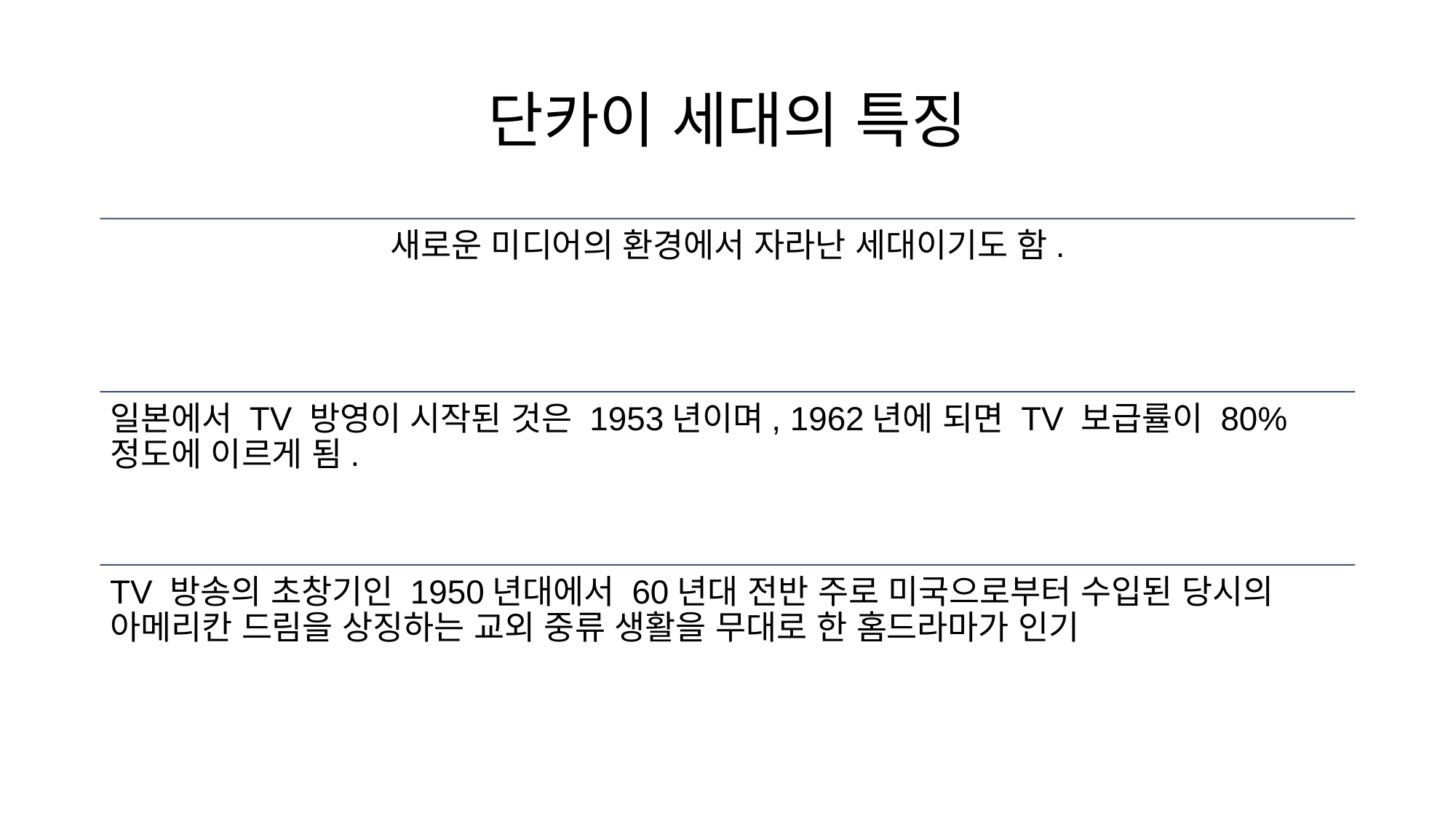

# 단카이 세대의 특징
새로운 미디어의 환경에서 자라난 세대이기도 함.
일본에서 TV 방영이 시작된 것은 1953년이며, 1962년에 되면 TV 보급률이 80% 정도에 이르게 됨.
TV 방송의 초창기인 1950년대에서 60년대 전반 주로 미국으로부터 수입된 당시의 아메리칸 드림을 상징하는 교외 중류 생활을 무대로 한 홈드라마가 인기